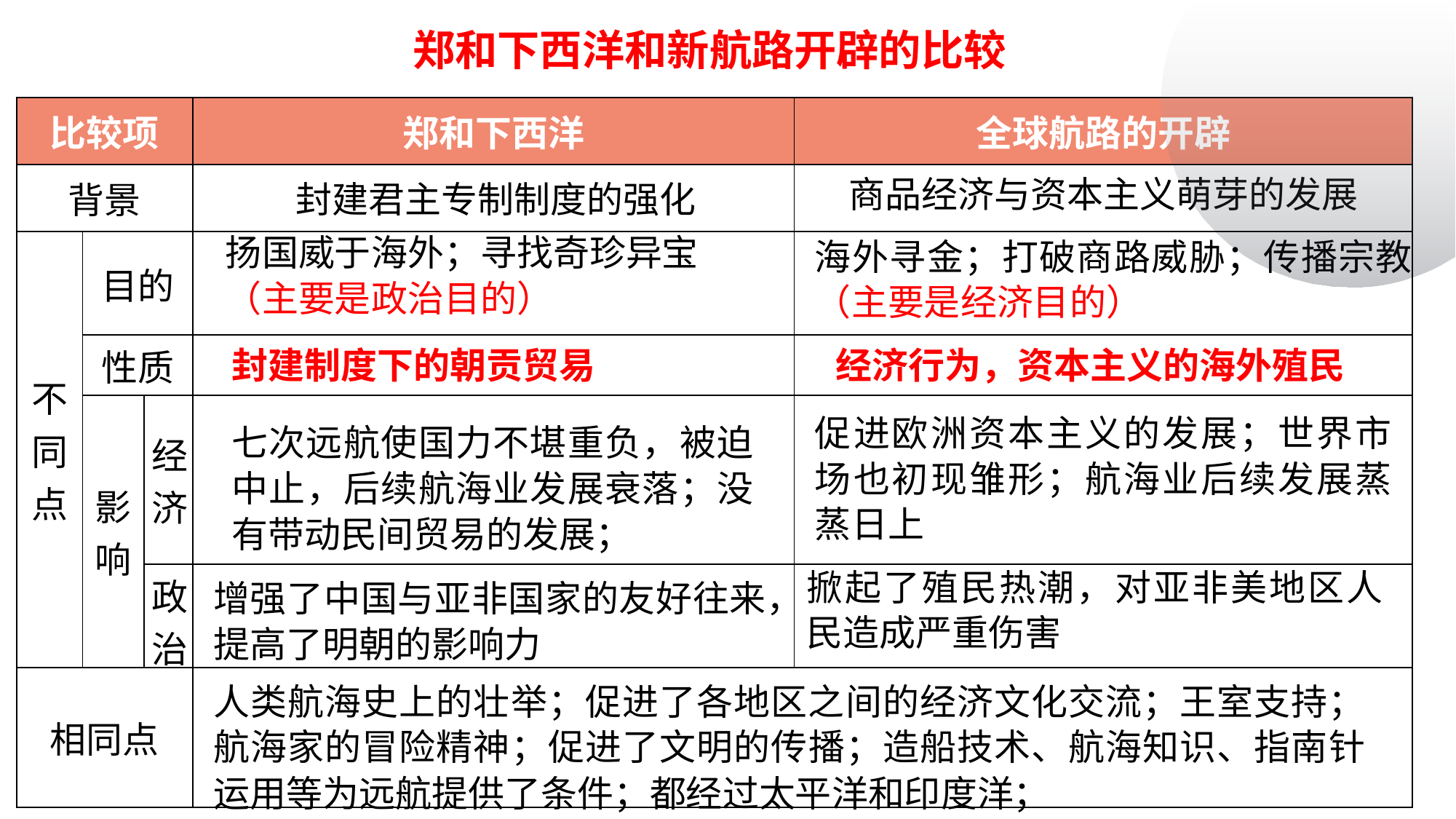

郑和下西洋和新航路开辟的比较
| 比较项 |  |  | 郑和下西洋 | 全球航路的开辟 |
| --- | --- | --- | --- | --- |
| 背景 |  |  |  |  |
| 不同点 | 目的 |  |  |  |
|  | 性质 |  |  |  |
|  | 影响 | 经济 |  |  |
|  |  | 政治 |  |  |
| 相同点 |  |  |  |  |
商品经济与资本主义萌芽的发展
封建君主专制制度的强化
扬国威于海外；寻找奇珍异宝
（主要是政治目的）
海外寻金；打破商路威胁；传播宗教（主要是经济目的）
封建制度下的朝贡贸易
经济行为，资本主义的海外殖民
促进欧洲资本主义的发展；世界市场也初现雏形；航海业后续发展蒸蒸日上
七次远航使国力不堪重负，被迫中止，后续航海业发展衰落；没有带动民间贸易的发展；
掀起了殖民热潮，对亚非美地区人民造成严重伤害
增强了中国与亚非国家的友好往来，提高了明朝的影响力
人类航海史上的壮举；促进了各地区之间的经济文化交流；王室支持；航海家的冒险精神；促进了文明的传播；造船技术、航海知识、指南针运用等为远航提供了条件；都经过太平洋和印度洋；